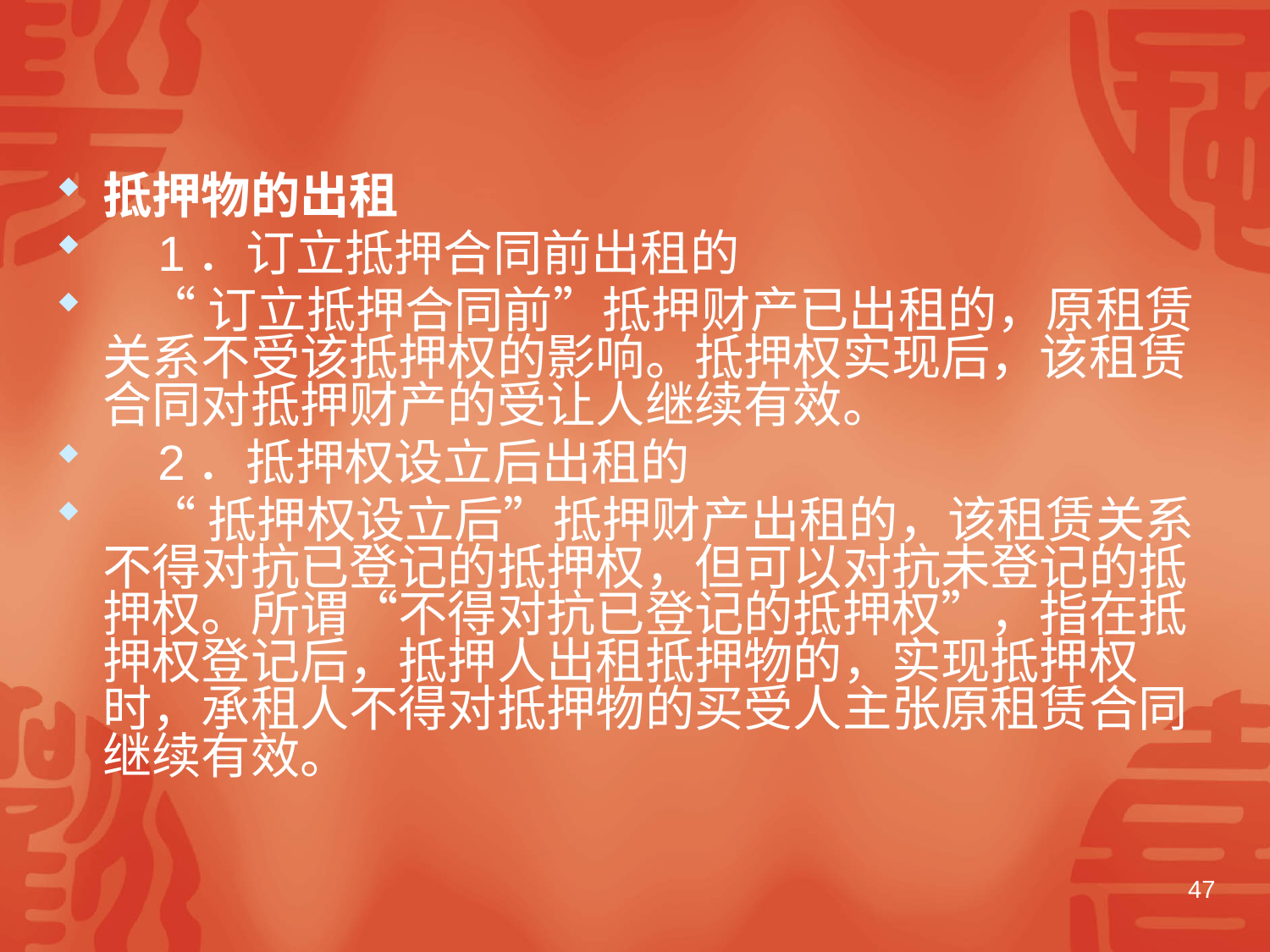

#
抵押物的出租
    1．订立抵押合同前出租的
    “订立抵押合同前”抵押财产已出租的，原租赁关系不受该抵押权的影响。抵押权实现后，该租赁合同对抵押财产的受让人继续有效。
    2．抵押权设立后出租的
    “抵押权设立后”抵押财产出租的，该租赁关系不得对抗已登记的抵押权，但可以对抗未登记的抵押权。所谓“不得对抗已登记的抵押权”，指在抵押权登记后，抵押人出租抵押物的，实现抵押权时，承租人不得对抵押物的买受人主张原租赁合同继续有效。
47